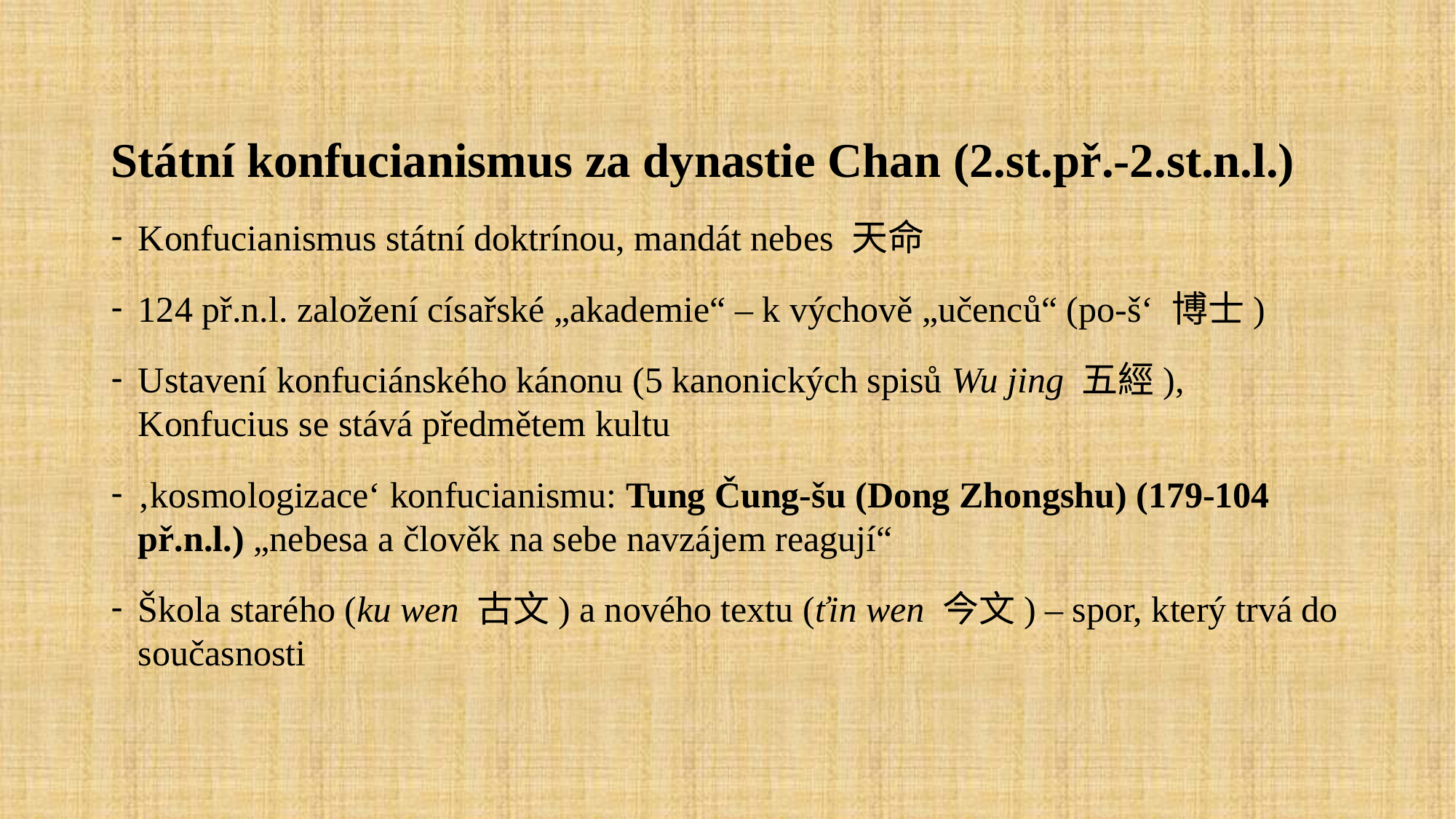

Státní konfucianismus za dynastie Chan (2.st.př.-2.st.n.l.)
Konfucianismus státní doktrínou, mandát nebes 天命
124 př.n.l. založení císařské „akademie“ – k výchově „učenců“ (po-š‘ 博士)
Ustavení konfuciánského kánonu (5 kanonických spisů Wu jing 五經), Konfucius se stává předmětem kultu
‚kosmologizace‘ konfucianismu: Tung Čung-šu (Dong Zhongshu) (179-104 př.n.l.) „nebesa a člověk na sebe navzájem reagují“
Škola starého (ku wen 古文) a nového textu (ťin wen 今文) – spor, který trvá do současnosti